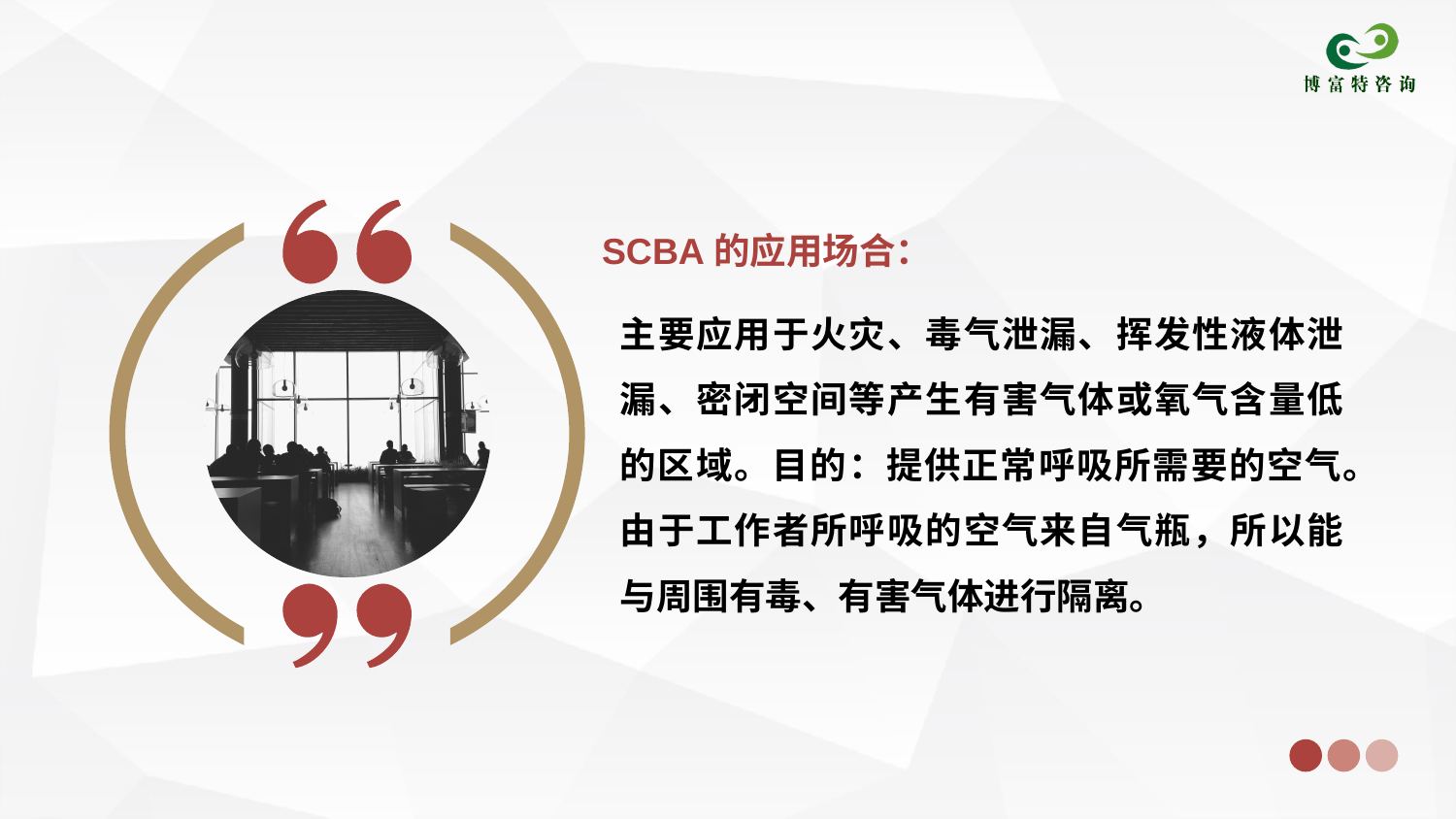

SCBA的应用场合：

主要应用于火灾、毒气泄漏、挥发性液体泄漏、密闭空间等产生有害气体或氧气含量低的区域。目的：提供正常呼吸所需要的空气。由于工作者所呼吸的空气来自气瓶，所以能与周围有毒、有害气体进行隔离。